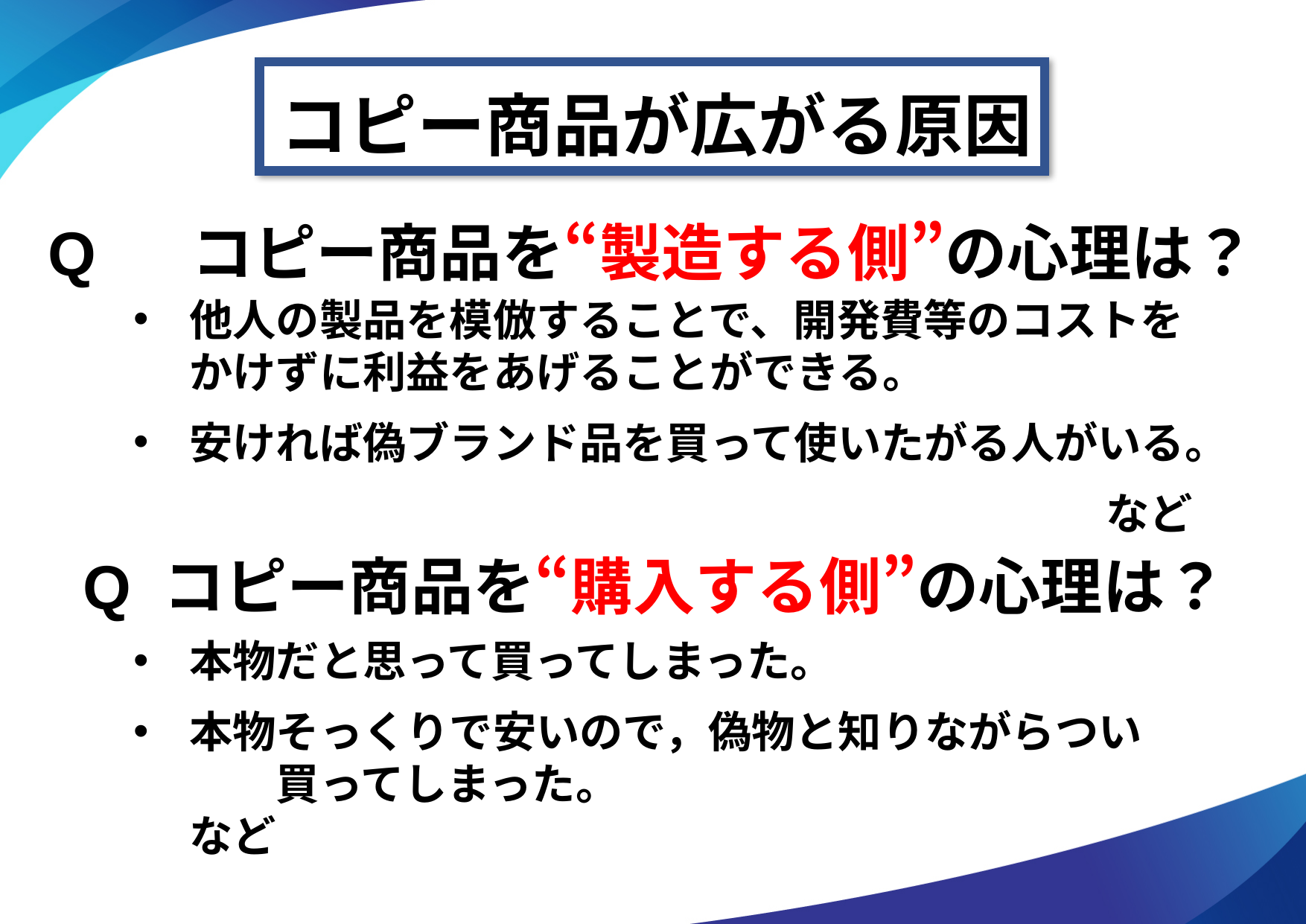

コピー商品が広がる原因
Q	 コピー商品を“製造する側”の心理は？
他人の製品を模倣することで、開発費等のコストをかけずに利益をあげることができる。
安ければ偽ブランド品を買って使いたがる人がいる。
など
Q コピー商品を“購入する側”の心理は？
本物だと思って買ってしまった。
本物そっくりで安いので，偽物と知りながらつい　　　買ってしまった。　　　　　　　　　　　　　など